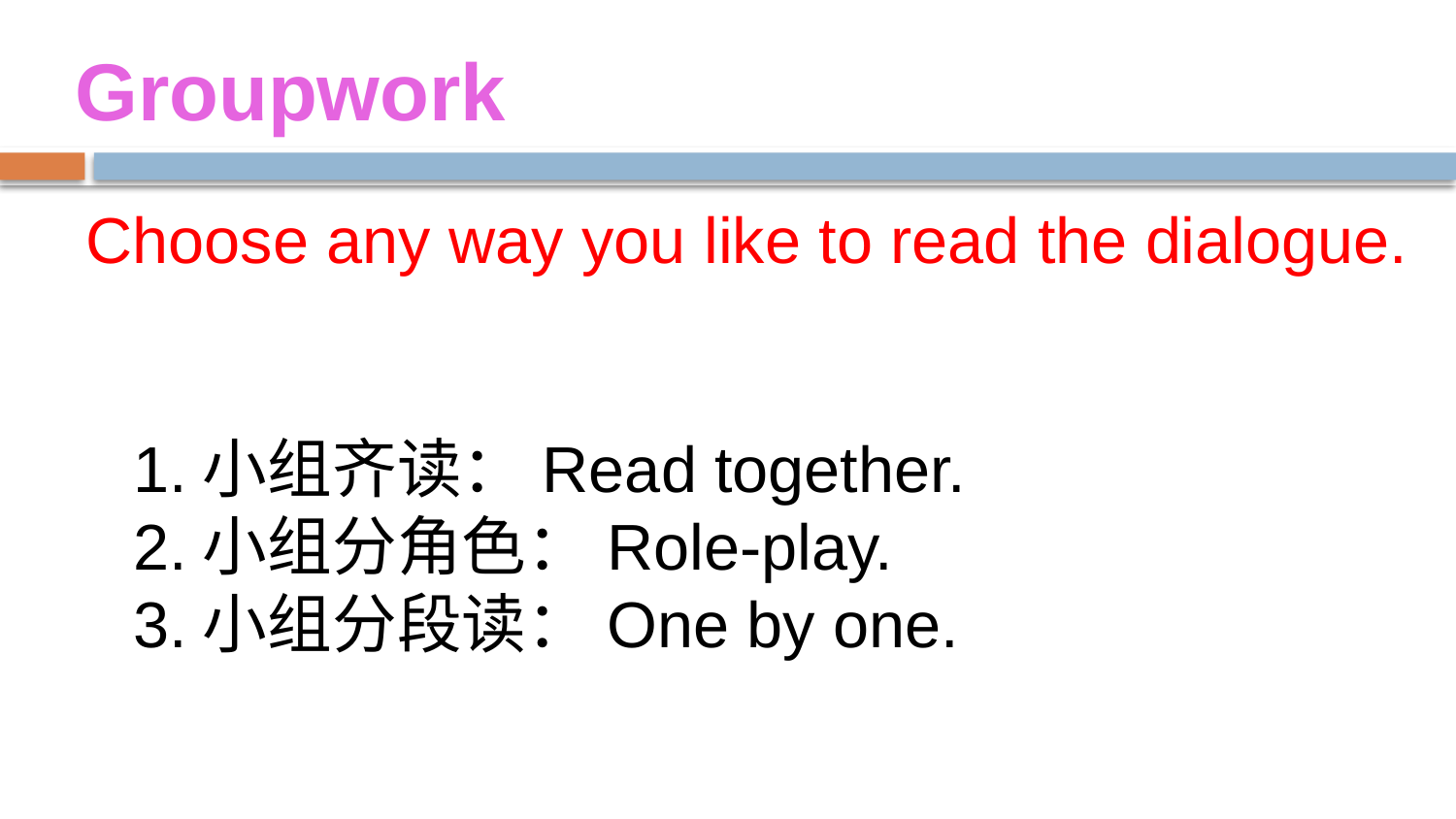

Groupwork
Choose any way you like to read the dialogue.
1.小组齐读：Read together.
2.小组分角色：Role-play.
3.小组分段读：One by one.